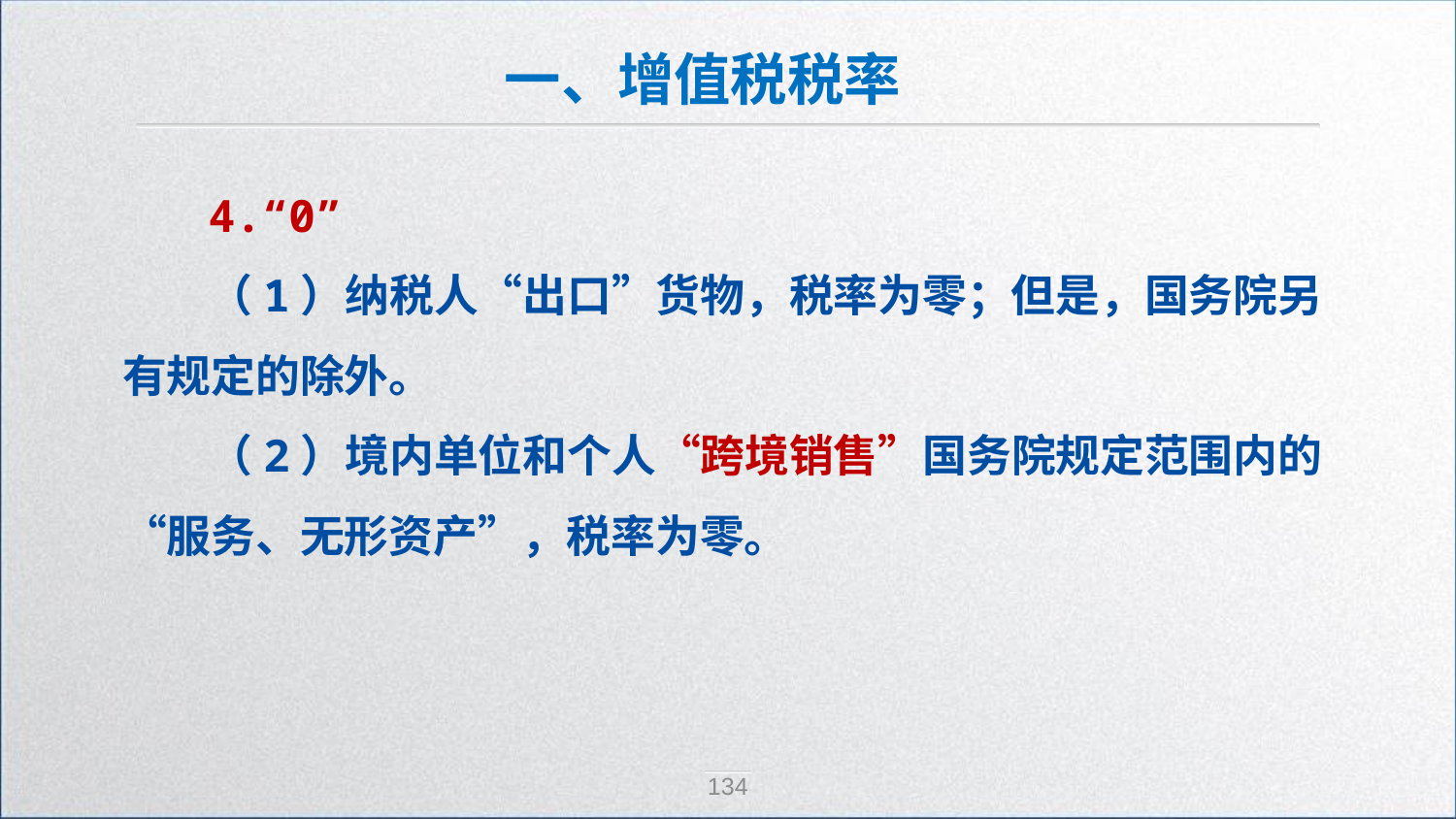

一、增值税税率
4.“0”
（1）纳税人“出口”货物，税率为零；但是，国务院另有规定的除外。
（2）境内单位和个人“跨境销售”国务院规定范围内的“服务、无形资产”，税率为零。
134